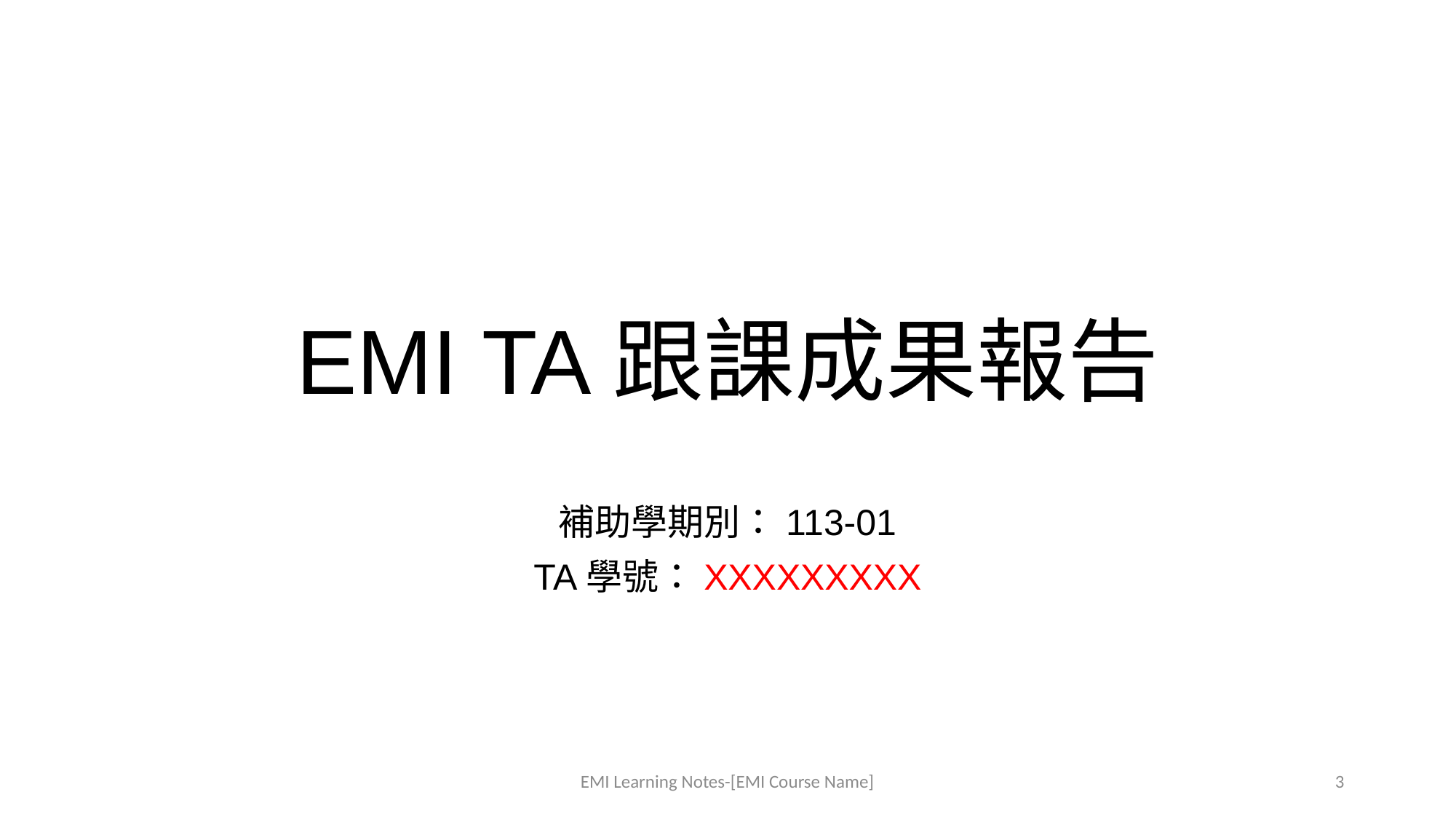

# EMI TA跟課成果報告
補助學期別：113-01
TA學號：XXXXXXXXX
EMI Learning Notes-[EMI Course Name]
3